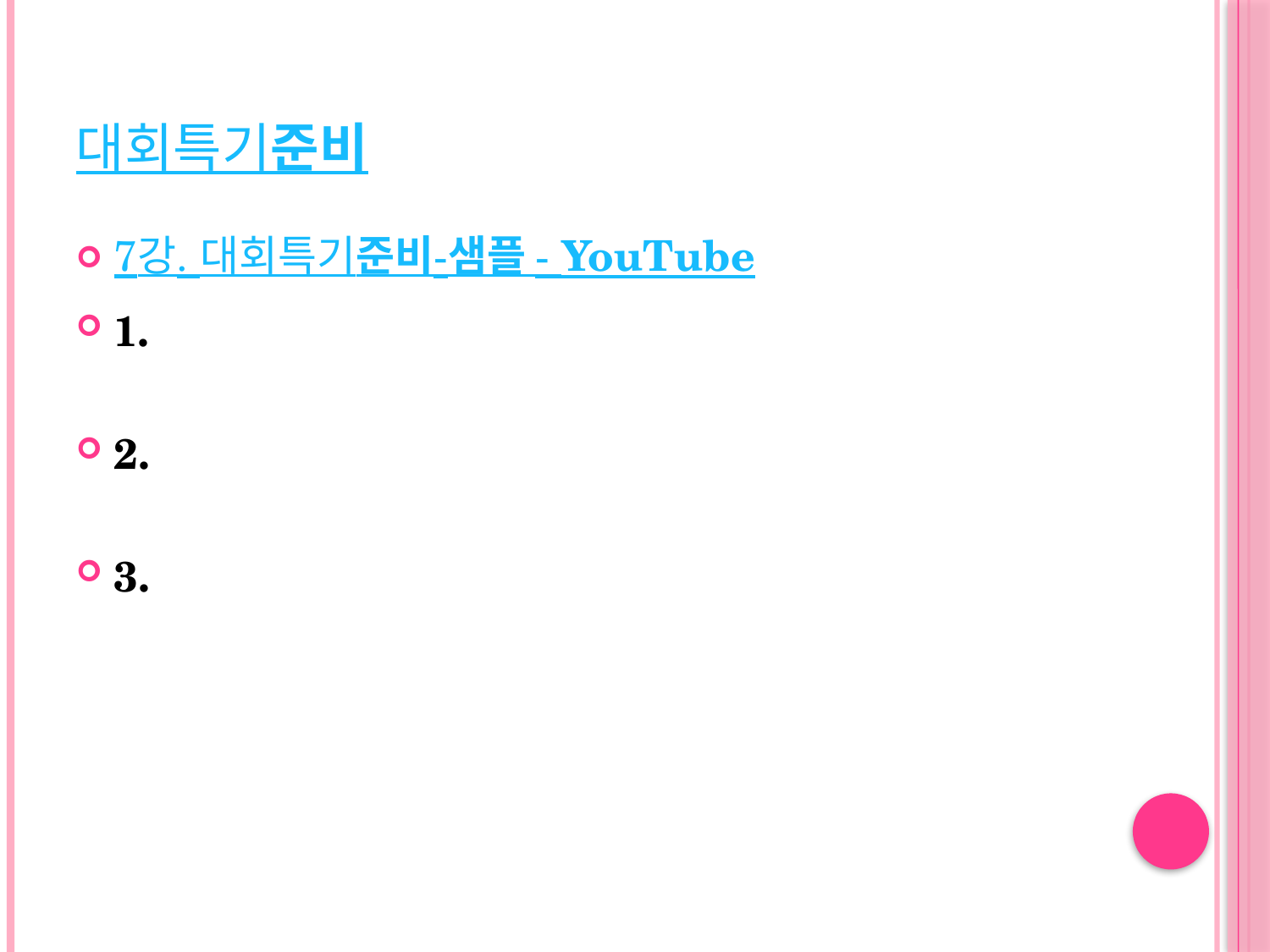

# 대회특기준비
7강. 대회특기준비-샘플 - YouTube
1.

2.

3.